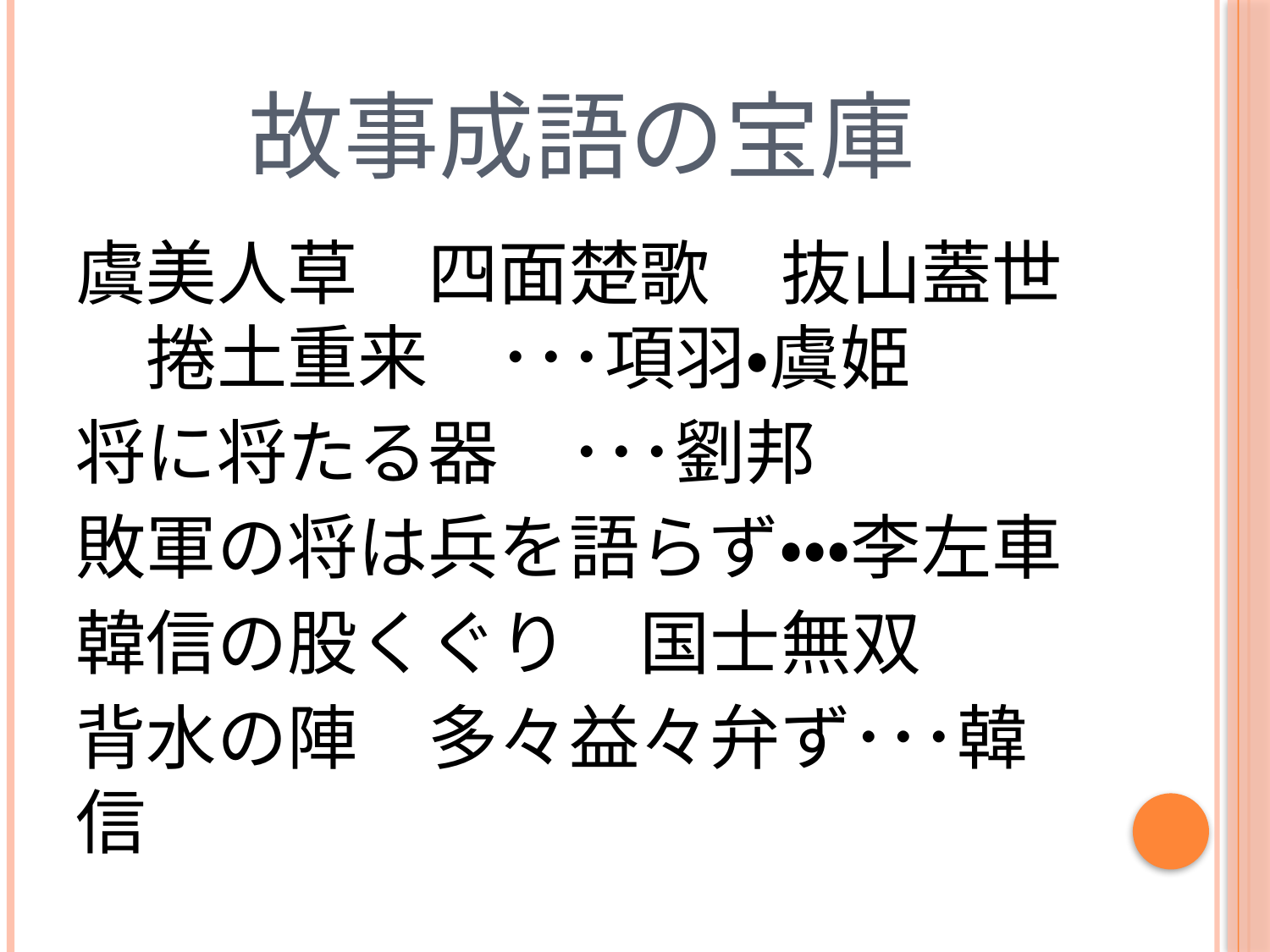

# 故事成語の宝庫
虞美人草　四面楚歌　抜山蓋世　捲土重来　･･･項羽・虞姫
将に将たる器　･･･劉邦
敗軍の将は兵を語らず・・・李左車
韓信の股くぐり　国士無双
背水の陣　多々益々弁ず･･･韓信